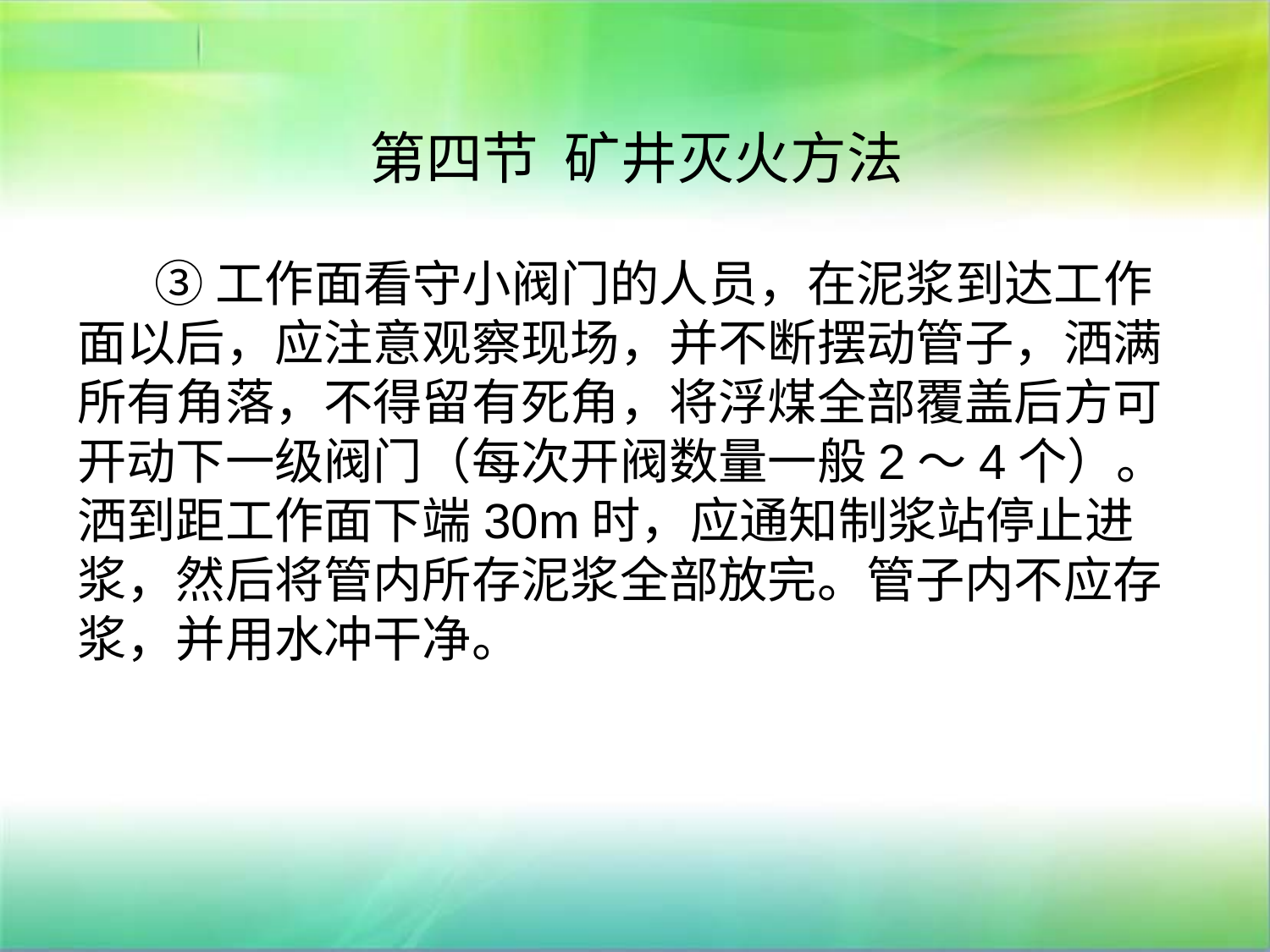

# 第四节  矿井灭火方法
       ③工作面看守小阀门的人员，在泥浆到达工作面以后，应注意观察现场，并不断摆动管子，洒满所有角落，不得留有死角，将浮煤全部覆盖后方可开动下一级阀门（每次开阀数量一般2～4个）。洒到距工作面下端30m时，应通知制浆站停止进浆，然后将管内所存泥浆全部放完。管子内不应存浆，并用水冲干净。